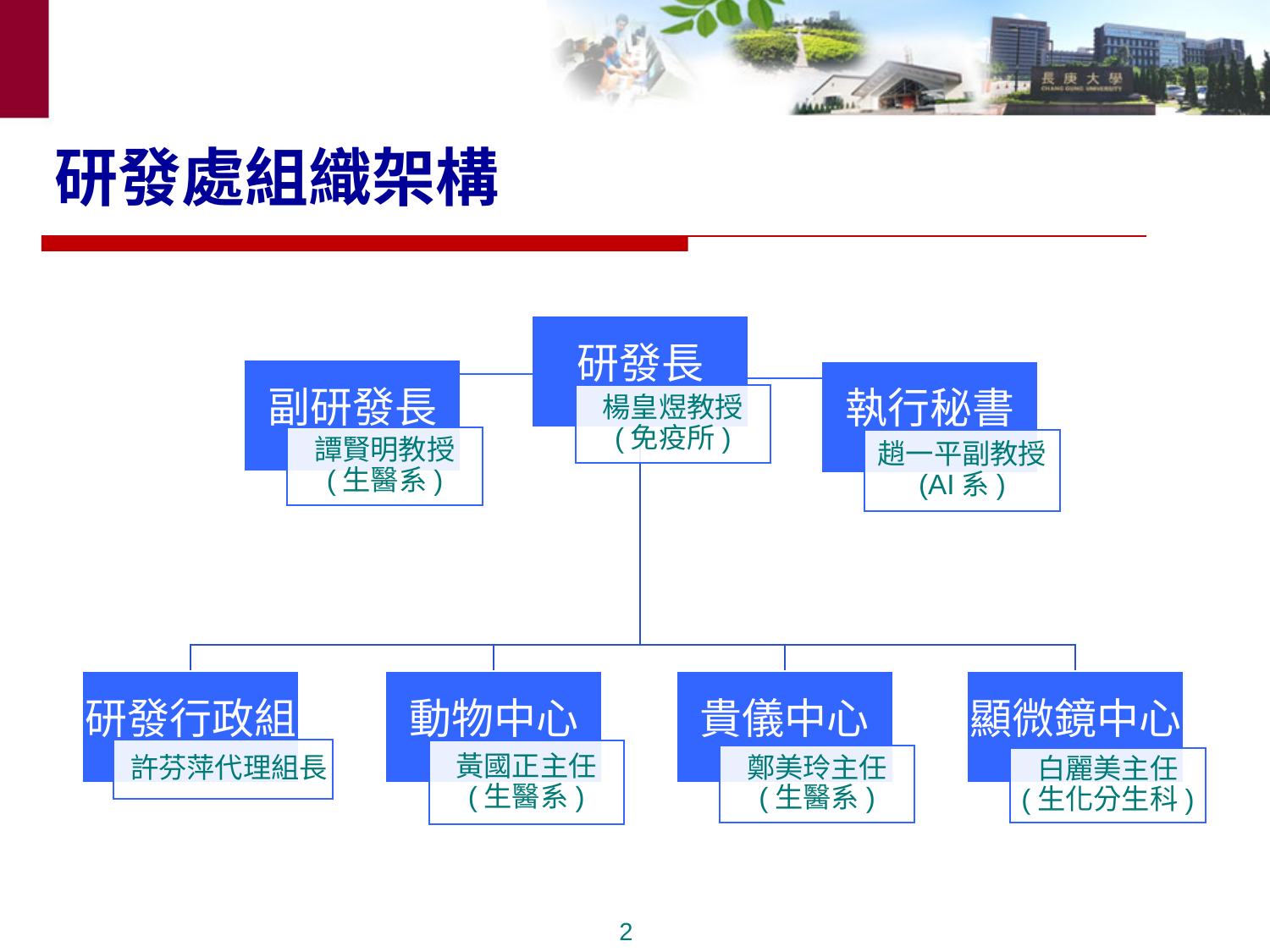

# 研發處組織架構
副研發長
譚賢明教授
(生醫系)
研發長
楊皇煜教授
(免疫所)
研發行政組
許芬萍代理組長
動物中心
黃國正主任
(生醫系)
貴儀中心
鄭美玲主任
(生醫系)
顯微鏡中心
白麗美主任
(生化分生科)
執行秘書
趙一平副教授
(AI系)
2